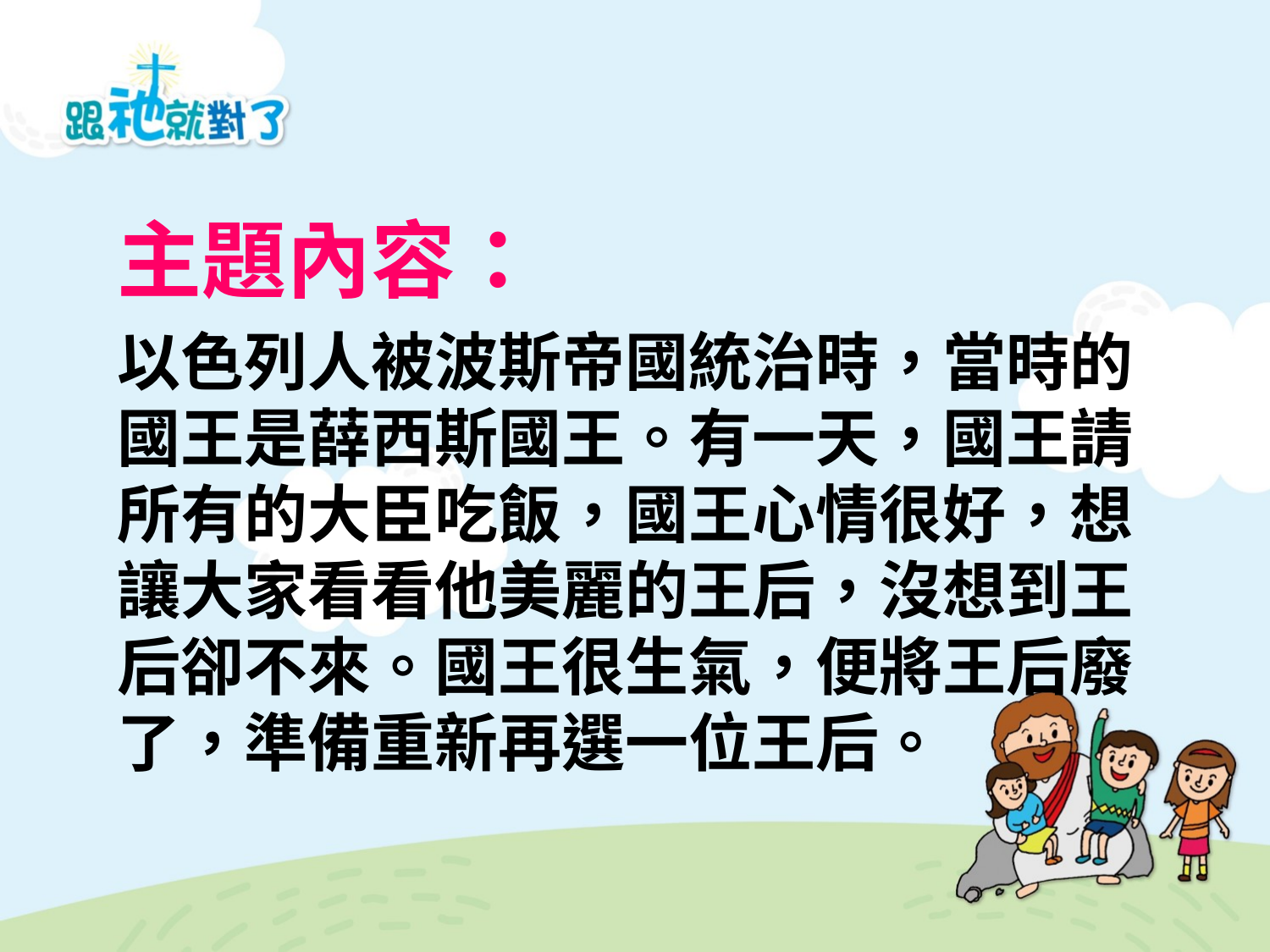

主題內容：
以色列人被波斯帝國統治時，當時的國王是薛西斯國王。有一天，國王請所有的大臣吃飯，國王心情很好，想讓大家看看他美麗的王后，沒想到王后卻不來。國王很生氣，便將王后廢了，準備重新再選一位王后。